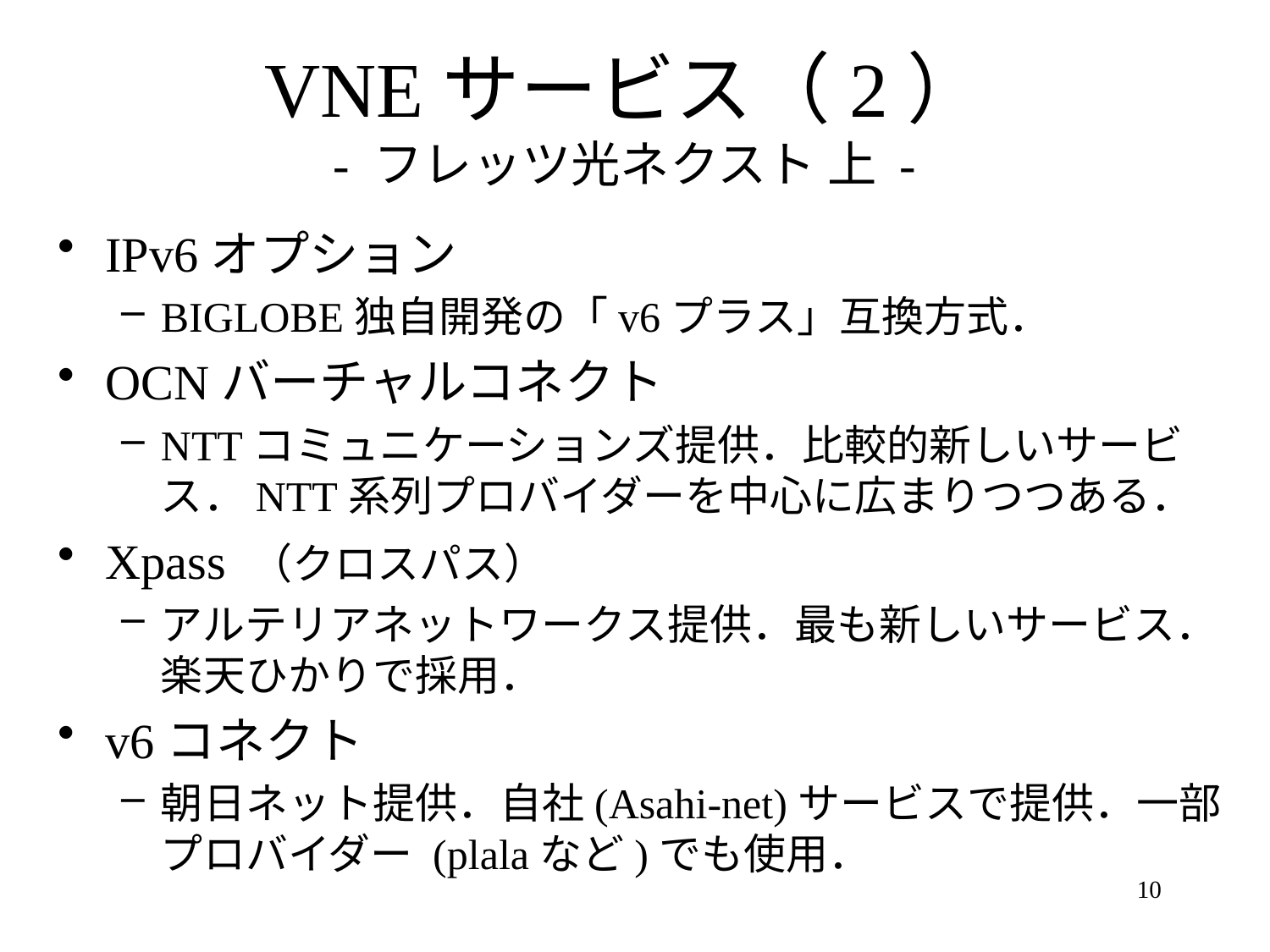

# VNEサービス（2） - フレッツ光ネクスト 上 -
IPv6オプション
BIGLOBE独自開発の「v6プラス」互換方式．
OCNバーチャルコネクト
NTTコミュニケーションズ提供．比較的新しいサービス．NTT系列プロバイダーを中心に広まりつつある．
Xpass （クロスパス）
アルテリアネットワークス提供．最も新しいサービス．楽天ひかりで採用．
v6コネクト
朝日ネット提供．自社(Asahi-net)サービスで提供．一部プロバイダー (plalaなど)でも使用．

10